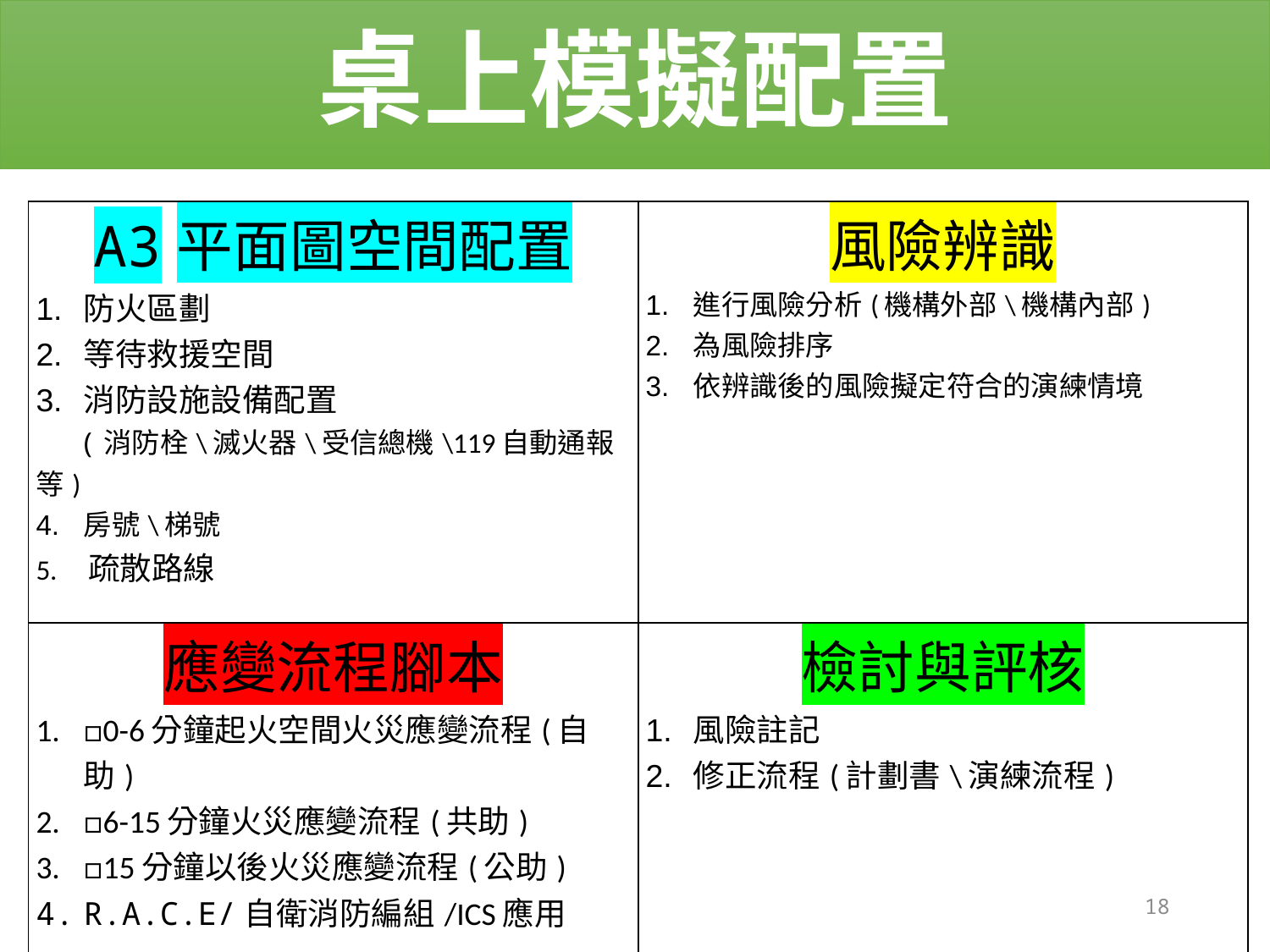

# 桌上模擬配置
| A3平面圖空間配置 防火區劃 等待救援空間 消防設施設備配置 (消防栓\滅火器\受信總機\119自動通報等) 房號\梯號 5. 疏散路線 | 風險辨識 進行風險分析(機構外部\機構內部) 為風險排序 依辨識後的風險擬定符合的演練情境 |
| --- | --- |
| 應變流程腳本 □0-6分鐘起火空間火災應變流程(自助) □6-15分鐘火災應變流程(共助) □15分鐘以後火災應變流程(公助) R.A.C.E/自衛消防編組/ICS應用 | 檢討與評核 風險註記 修正流程(計劃書\演練流程) |
18